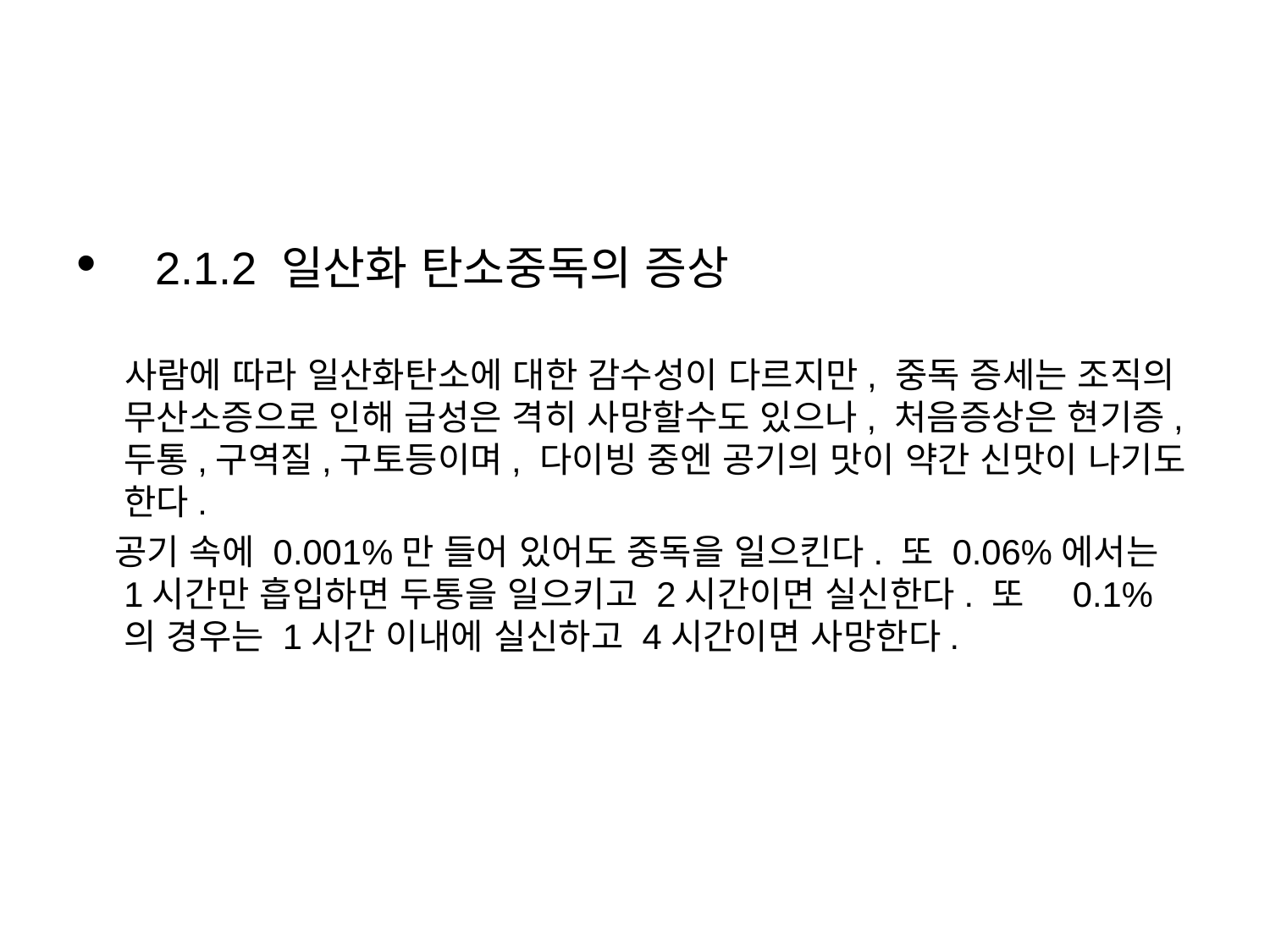

2.1.2 일산화 탄소중독의 증상

    사람에 따라 일산화탄소에 대한 감수성이 다르지만, 중독 증세는 조직의 무산소증으로 인해 급성은 격히 사망할수도 있으나, 처음증상은 현기증,두통,구역질,구토등이며, 다이빙 중엔 공기의 맛이 약간 신맛이 나기도 한다.
   공기 속에 0.001%만 들어 있어도 중독을 일으킨다. 또 0.06%에서는 1시간만 흡입하면 두통을 일으키고 2시간이면 실신한다. 또    0.1%의 경우는 1시간 이내에 실신하고 4시간이면 사망한다.